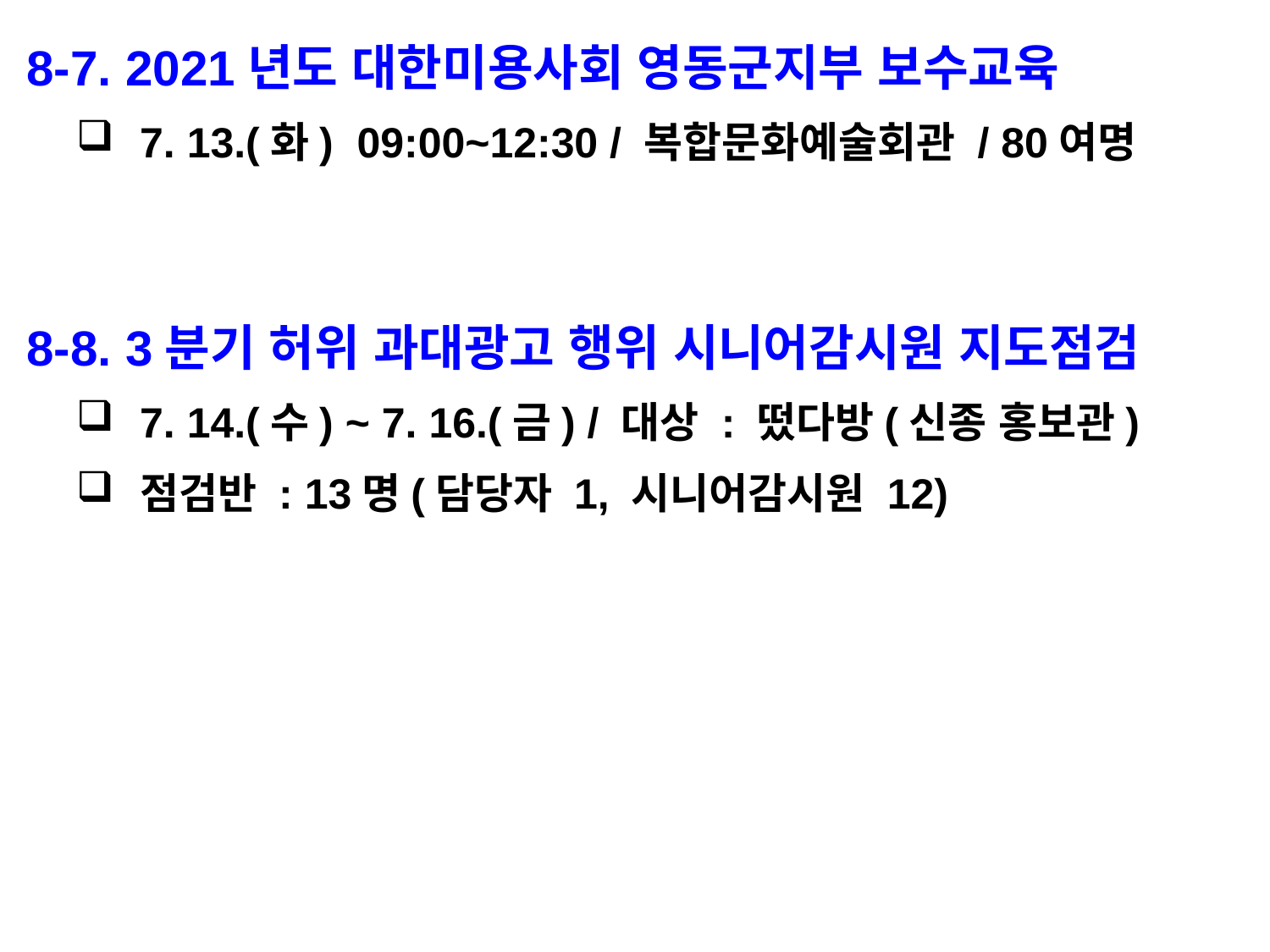

8-7. 2021년도 대한미용사회 영동군지부 보수교육
7. 13.(화)  09:00~12:30 / 복합문화예술회관 / 80여명
 8-8. 3분기 허위 과대광고 행위 시니어감시원 지도점검
7. 14.(수) ~ 7. 16.(금) / 대상 : 떴다방(신종 홍보관)
점검반 : 13명(담당자 1, 시니어감시원 12)